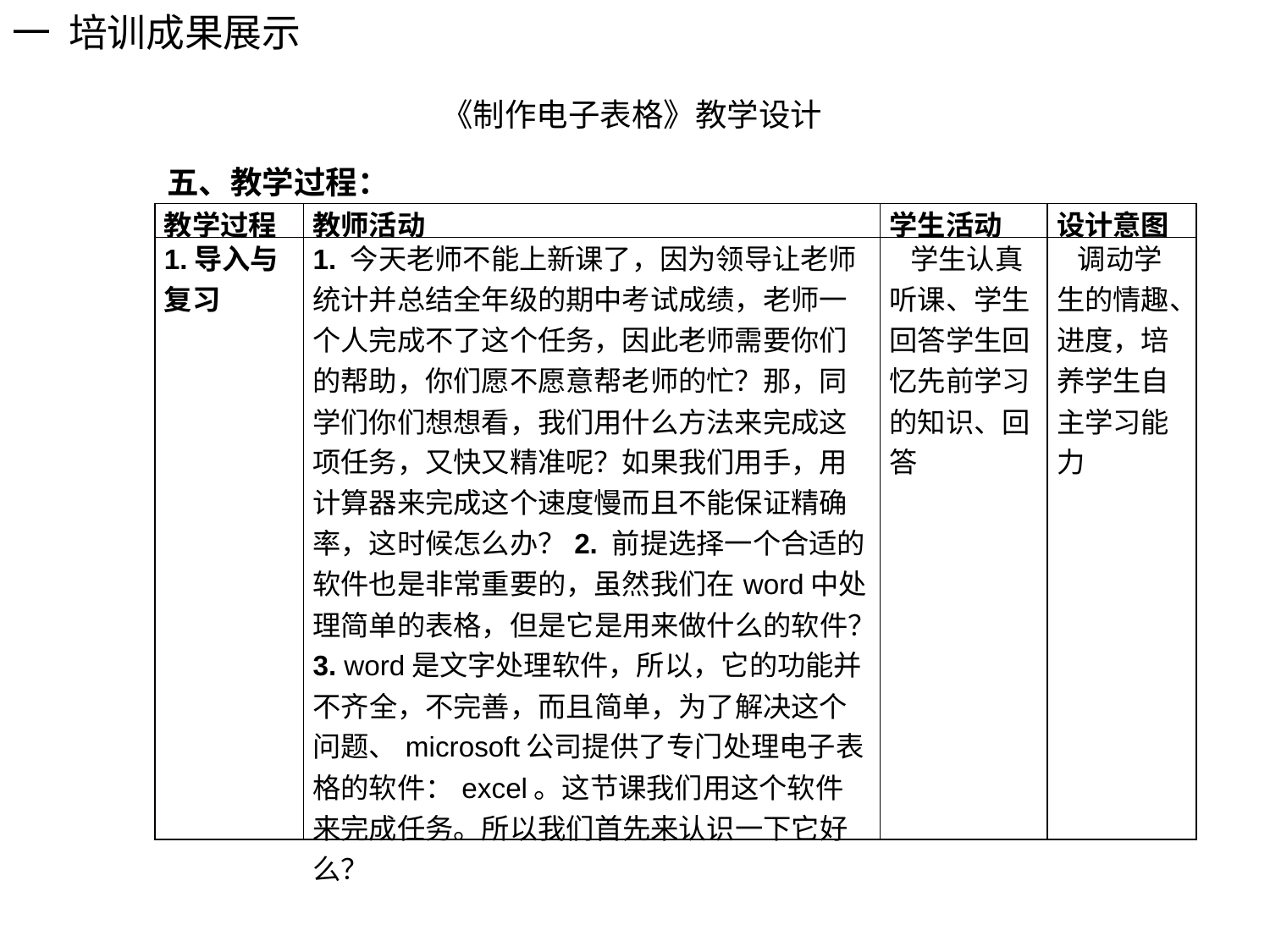

一  培训成果展示
《制作电子表格》教学设计
五、教学过程：
| 教学过程 | 教师活动 | 学生活动 | 设计意图 |
| --- | --- | --- | --- |
| 1.导入与复习 | 1. 今天老师不能上新课了，因为领导让老师统计并总结全年级的期中考试成绩，老师一个人完成不了这个任务，因此老师需要你们的帮助，你们愿不愿意帮老师的忙？那，同学们你们想想看，我们用什么方法来完成这项任务，又快又精准呢？如果我们用手，用计算器来完成这个速度慢而且不能保证精确率，这时候怎么办？2. 前提选择一个合适的软件也是非常重要的，虽然我们在word中处理简单的表格，但是它是用来做什么的软件？3. word是文字处理软件，所以，它的功能并不齐全，不完善，而且简单，为了解决这个问题、microsoft公司提供了专门处理电子表格的软件：excel。这节课我们用这个软件来完成任务。所以我们首先来认识一下它好么？ | 学生认真听课、学生回答学生回忆先前学习的知识、回答 | 调动学生的情趣、进度，培养学生自主学习能力 |